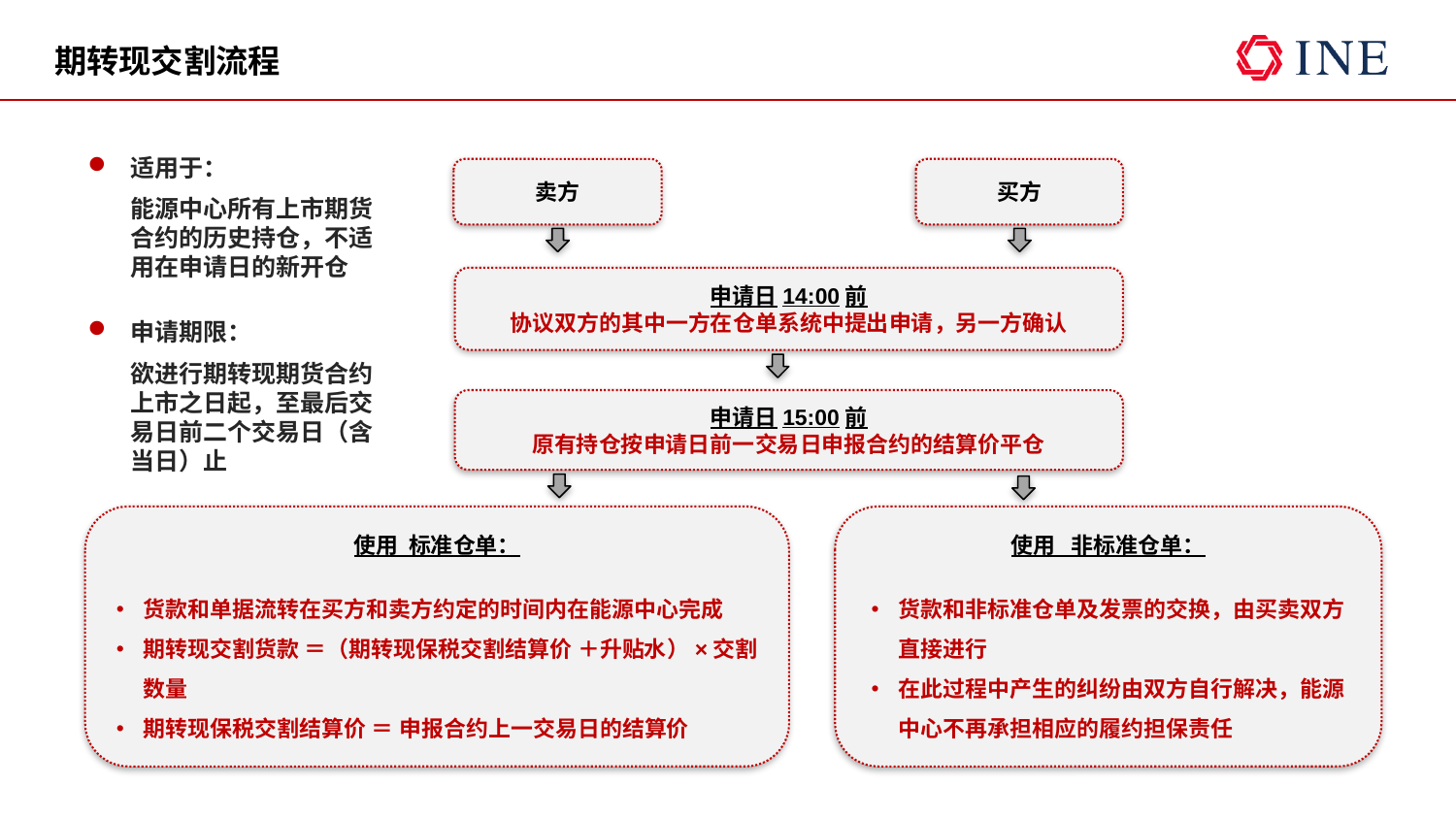

# 期转现交割流程
适用于：
能源中心所有上市期货合约的历史持仓，不适用在申请日的新开仓
申请期限：
欲进行期转现期货合约上市之日起，至最后交易日前二个交易日（含当日）止
卖方
买方

申请日14:00前
协议双方的其中一方在仓单系统中提出申请，另一方确认

申请日15:00前
原有持仓按申请日前一交易日申报合约的结算价平仓

使用   非标准仓单：
货款和非标准仓单及发票的交换，由买卖双方直接进行
在此过程中产生的纠纷由双方自行解决，能源中心不再承担相应的履约担保责任
使用  标准仓单：
货款和单据流转在买方和卖方约定的时间内在能源中心完成
期转现交割货款 ＝（期转现保税交割结算价 ＋升贴水）×交割数量
期转现保税交割结算价 ＝ 申报合约上一交易日的结算价